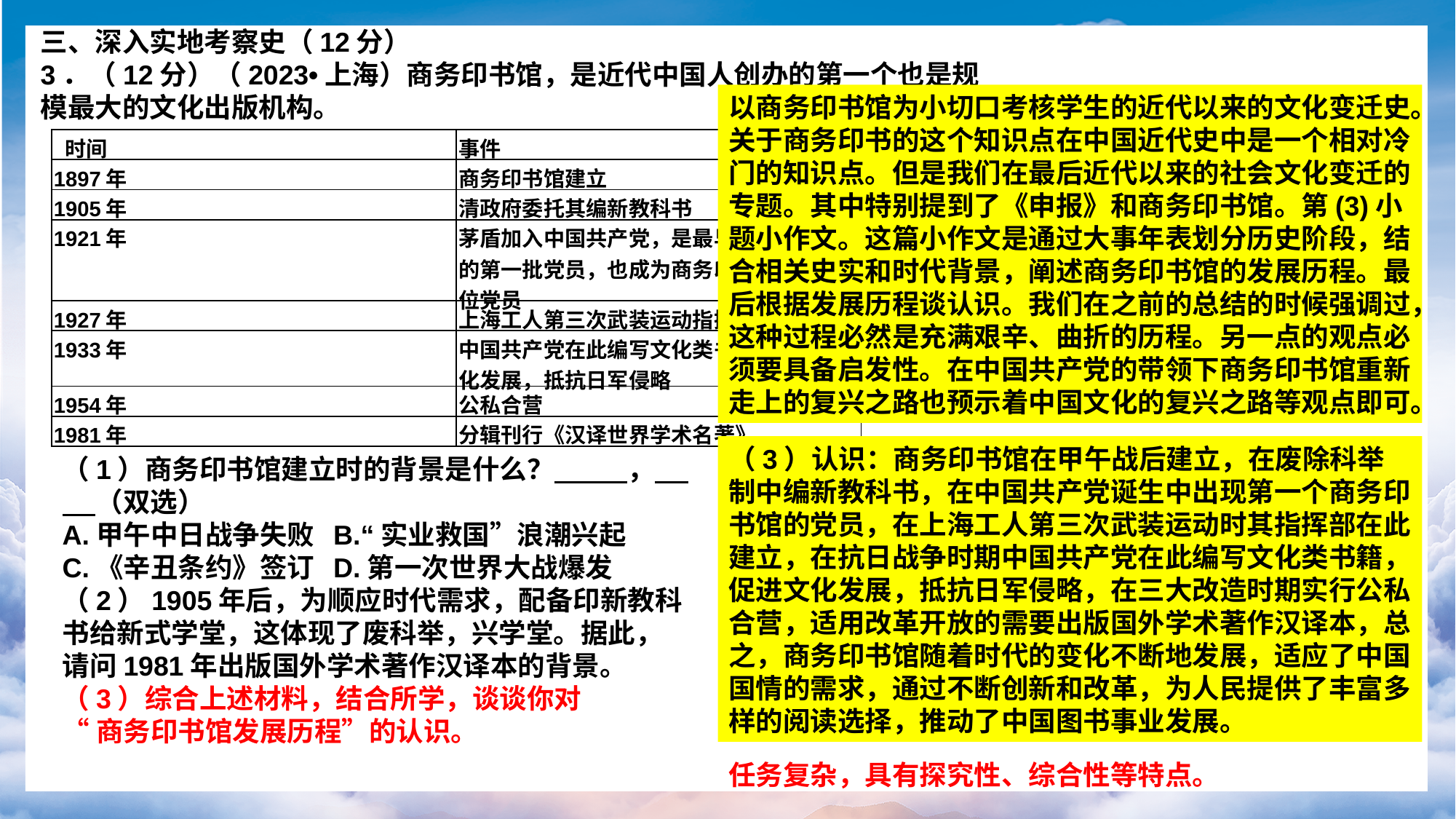

三、深入实地考察史（12分）
3．（12分）（2023•上海）商务印书馆，是近代中国人创办的第一个也是规模最大的文化出版机构。
以商务印书馆为小切口考核学生的近代以来的文化变迁史。关于商务印书的这个知识点在中国近代史中是一个相对冷门的知识点。但是我们在最后近代以来的社会文化变迁的专题。其中特别提到了《申报》和商务印书馆。第(3)小题小作文。这篇小作文是通过大事年表划分历史阶段，结合相关史实和时代背景，阐述商务印书馆的发展历程。最后根据发展历程谈认识。我们在之前的总结的时候强调过，这种过程必然是充满艰辛、曲折的历程。另一点的观点必须要具备启发性。在中国共产党的带领下商务印书馆重新走上的复兴之路也预示着中国文化的复兴之路等观点即可。
| 时间 | 事件 |
| --- | --- |
| 1897年 | 商务印书馆建立 |
| 1905年 | 清政府委托其编新教科书 |
| 1921年 | 茅盾加入中国共产党，是最早加入共产党的第一批党员，也成为商务印书馆的第一位党员 |
| 1927年 | 上海工人第三次武装运动指挥部在此建立 |
| 1933年 | 中国共产党在此编写文化类书籍，促进文化发展，抵抗日军侵略 |
| 1954年 | 公私合营 |
| 1981年 | 分辑刊行《汉译世界学术名著》 |
（3）认识：商务印书馆在甲午战后建立，在废除科举制中编新教科书，在中国共产党诞生中出现第一个商务印书馆的党员，在上海工人第三次武装运动时其指挥部在此建立，在抗日战争时期中国共产党在此编写文化类书籍，促进文化发展，抵抗日军侵略，在三大改造时期实行公私合营，适用改革开放的需要出版国外学术著作汉译本，总之，商务印书馆随着时代的变化不断地发展，适应了中国国情的需求，通过不断创新和改革，为人民提供了丰富多样的阅读选择，推动了中国图书事业发展。
（1）商务印书馆建立时的背景是什么？　   　，　   　（双选）
A.甲午中日战争失败  B.“实业救国”浪潮兴起
C.《辛丑条约》签订  D.第一次世界大战爆发
（2）1905年后，为顺应时代需求，配备印新教科书给新式学堂，这体现了废科举，兴学堂。据此，请问1981年出版国外学术著作汉译本的背景。
（3）综合上述材料，结合所学，谈谈你对
“商务印书馆发展历程”的认识。
任务复杂，具有探究性、综合性等特点。